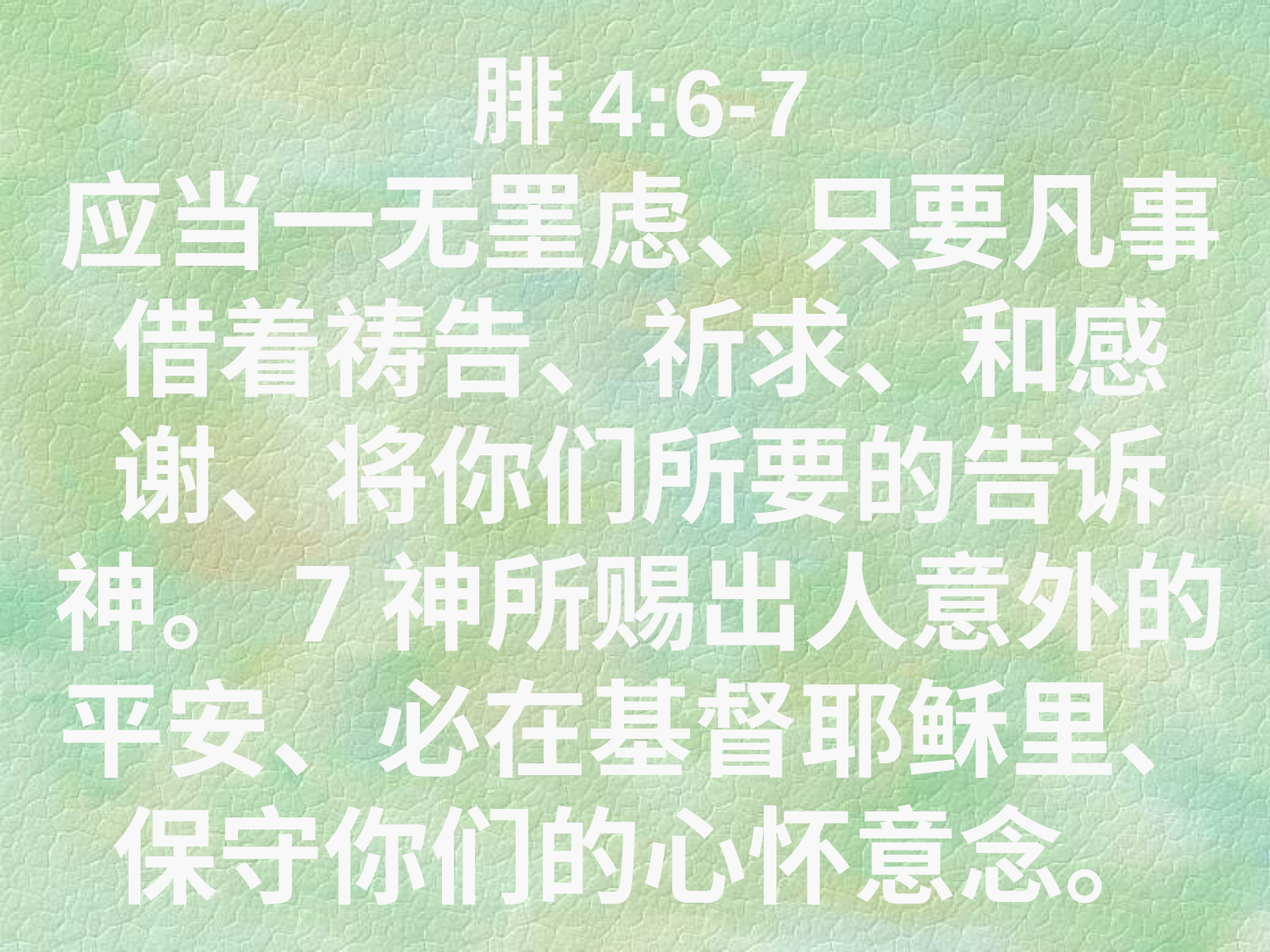

腓4:6-7
应当一无罣虑、只要凡事借着祷告、祈求、和感谢、将你们所要的告诉神。7神所赐出人意外的平安、必在基督耶稣里、保守你们的心怀意念。